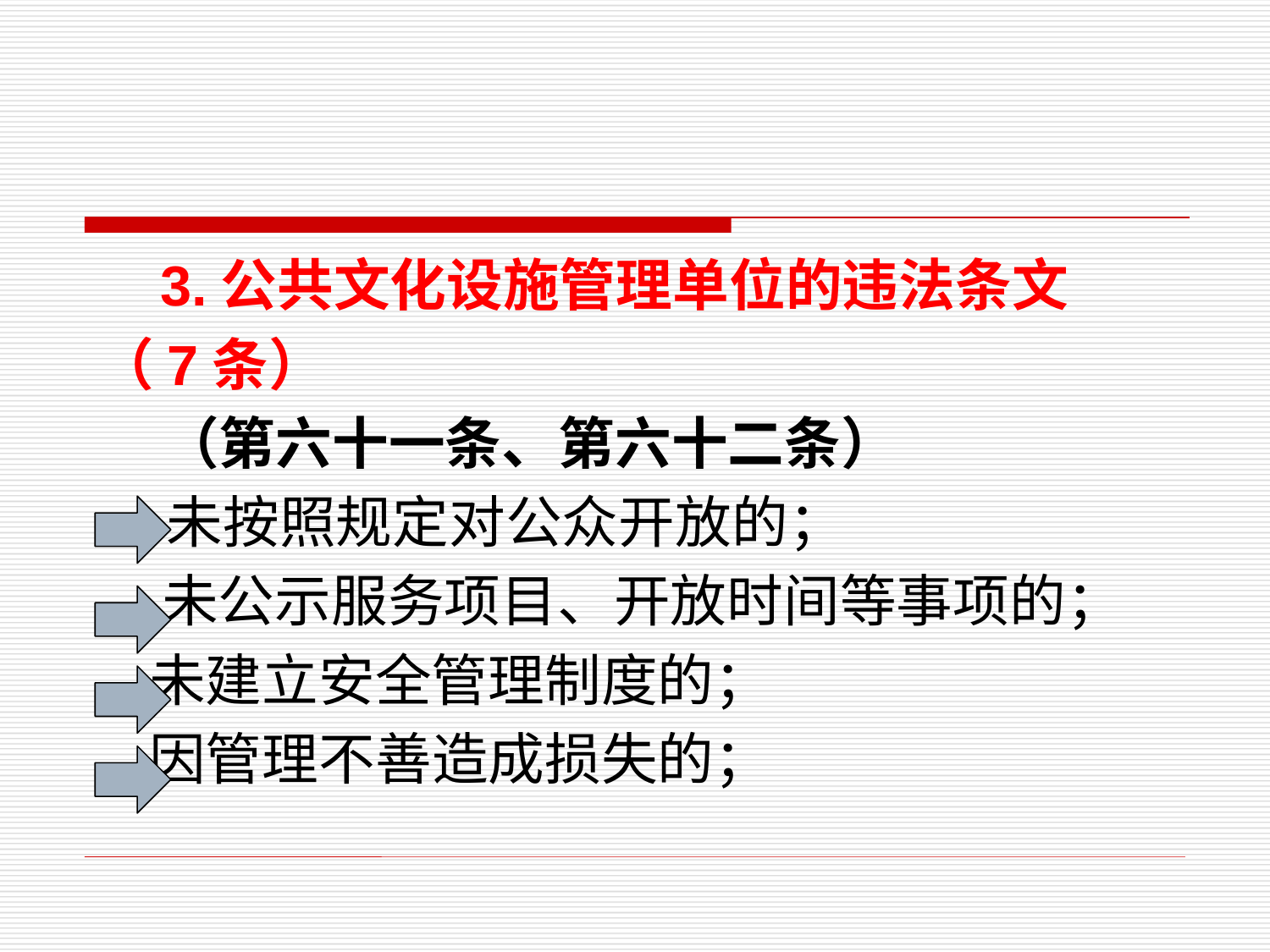

3.公共文化设施管理单位的违法条文
（7条）
    （第六十一条、第六十二条）
　 未按照规定对公众开放的；
    未公示服务项目、开放时间等事项的；
   未建立安全管理制度的；
   因管理不善造成损失的；